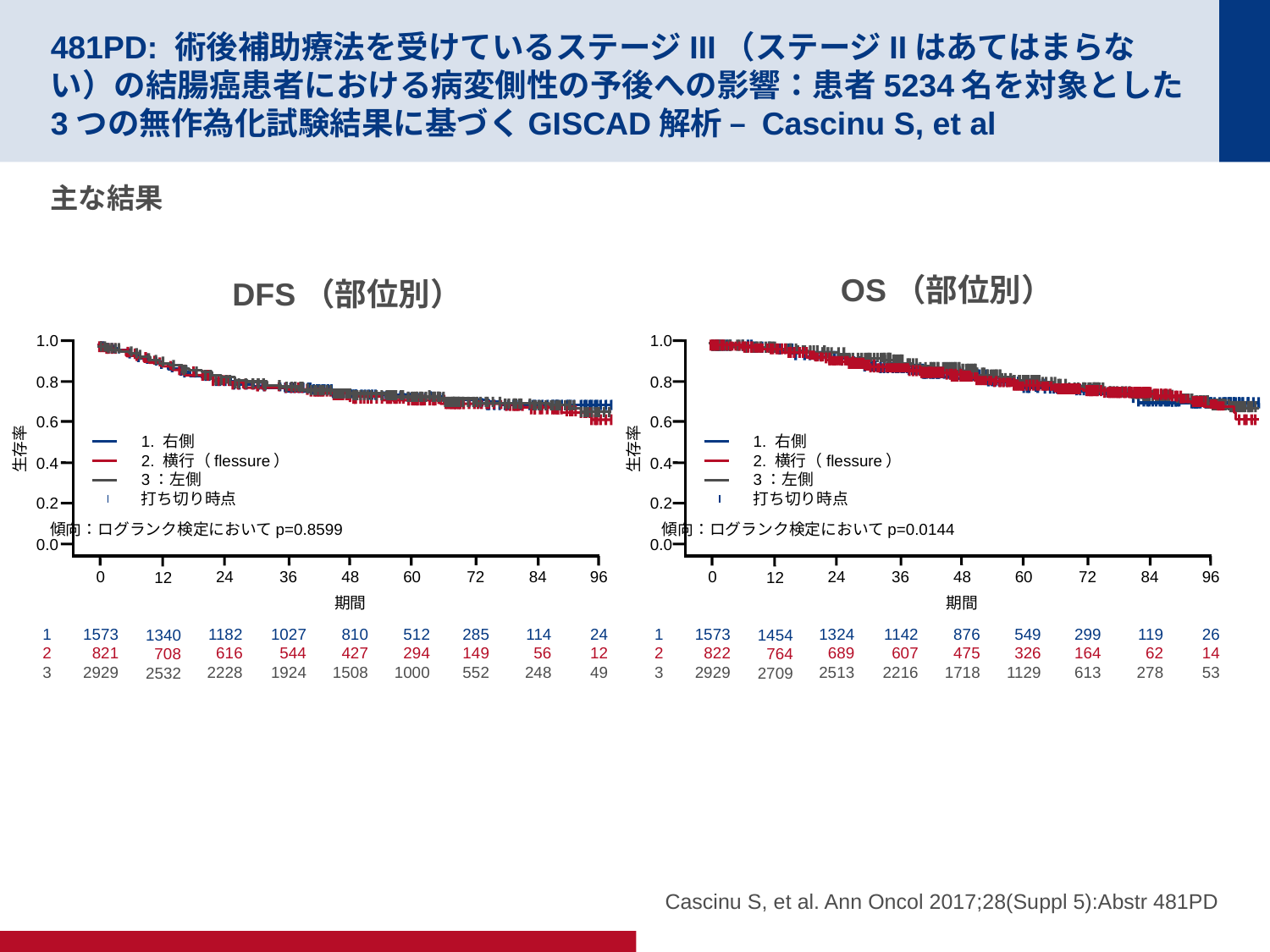

# 481PD: 術後補助療法を受けているステージIII（ステージIIはあてはまらない）の結腸癌患者における病変側性の予後への影響：患者5234名を対象とした3つの無作為化試験結果に基づくGISCAD解析 – Cascinu S, et al
主な結果

OS（部位別）
DFS（部位別）
1.0

0.8
0.6
1. 右側
2. 横行（flessure）
3：左側
打ち切り時点
生存率
0.4
0.2
傾向：ログランク検定においてp=0.8599
0.0
72

285
149
552
0

1573
821
2929
24

1182
616
2228
36

1027
544
1924
84

114
56
248
96

24
12
49
48

810
427
1508
60

512
294
1000
12

1340
708
2532
期間

1
2
3

1. 右側
2. 横行（flessure）
3：左側
打ち切り時点
傾向：ログランク検定においてp=0.0144
72

299
164
613
0

1573
822
2929
24

1324
689
2513
36

1142
607
2216

84

119
62
278
96

26
14
53
48

876
475
1718
60

549
326
1129
12

1454
764
2709
期間

1
2
3
1.0
0.8
0.6
生存率
0.4
0.2
0.0
Cascinu S, et al. Ann Oncol 2017;28(Suppl 5):Abstr 481PD